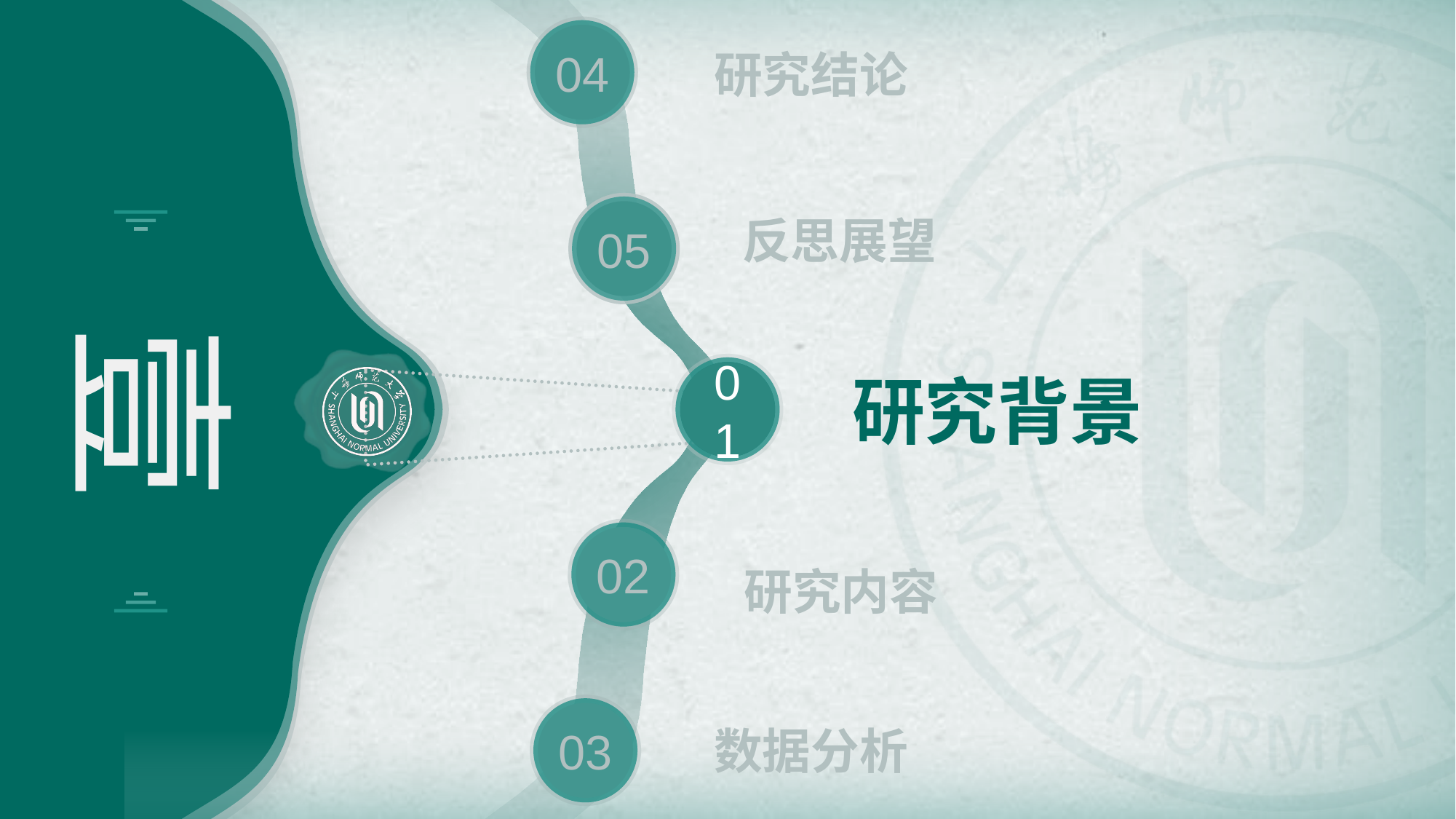

04

研究结论

05

反思展望
壹

01
研究背景

02

研究内容

03

数据分析